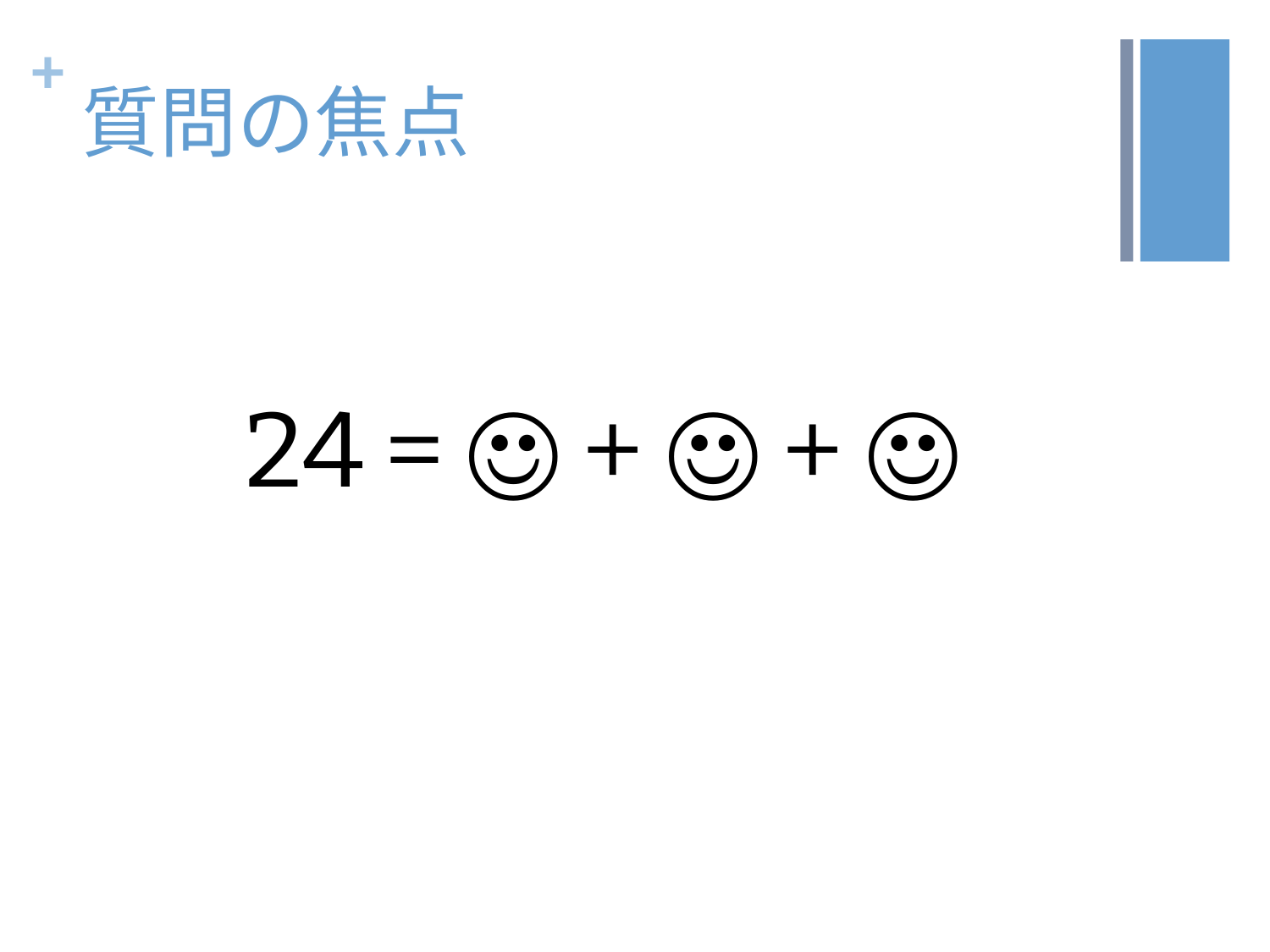

# 質問の焦点
24 = ☺ + ☺ + ☺